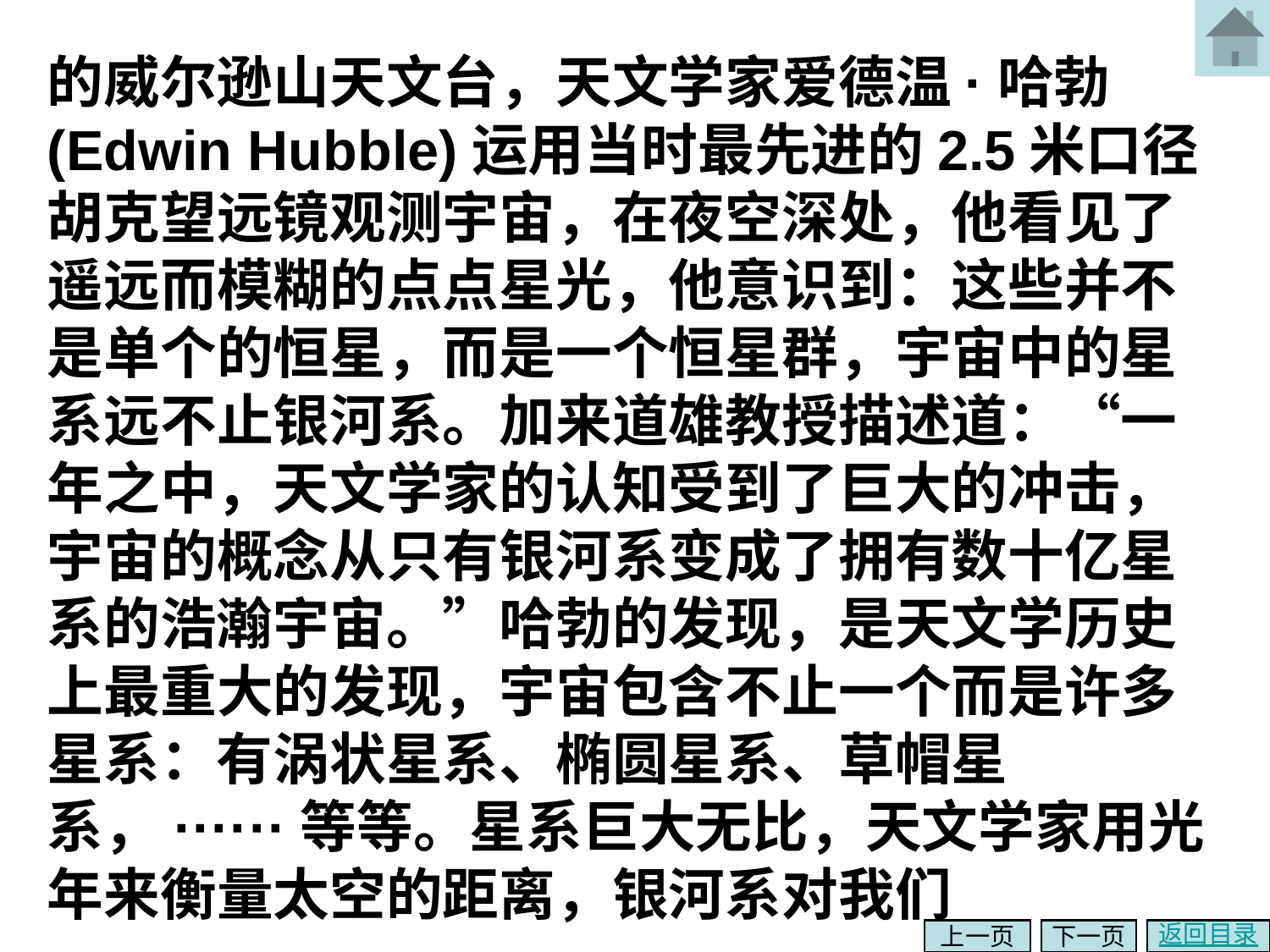

的威尔逊山天文台，天文学家爱德温·哈勃(Edwin Hubble)运用当时最先进的2.5米口径胡克望远镜观测宇宙，在夜空深处，他看见了遥远而模糊的点点星光，他意识到：这些并不是单个的恒星，而是一个恒星群，宇宙中的星系远不止银河系。加来道雄教授描述道：“一年之中，天文学家的认知受到了巨大的冲击，宇宙的概念从只有银河系变成了拥有数十亿星系的浩瀚宇宙。”哈勃的发现，是天文学历史上最重大的发现，宇宙包含不止一个而是许多星系：有涡状星系、椭圆星系、草帽星
系，······等等。星系巨大无比，天文学家用光年来衡量太空的距离，银河系对我们
上一页
下一页
返回目录